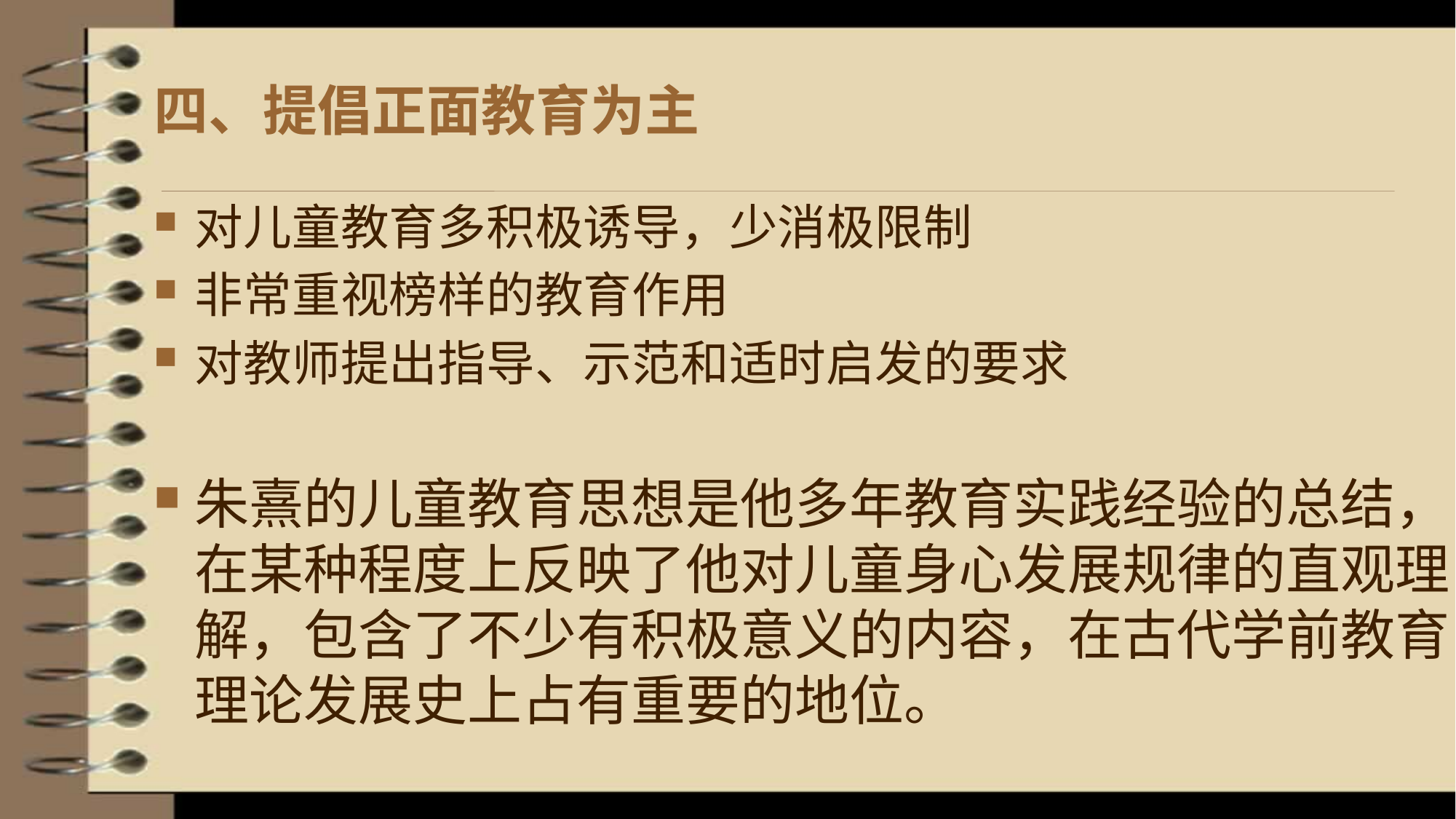

# 四、提倡正面教育为主
对儿童教育多积极诱导，少消极限制
非常重视榜样的教育作用
对教师提出指导、示范和适时启发的要求

朱熹的儿童教育思想是他多年教育实践经验的总结，在某种程度上反映了他对儿童身心发展规律的直观理解，包含了不少有积极意义的内容，在古代学前教育理论发展史上占有重要的地位。